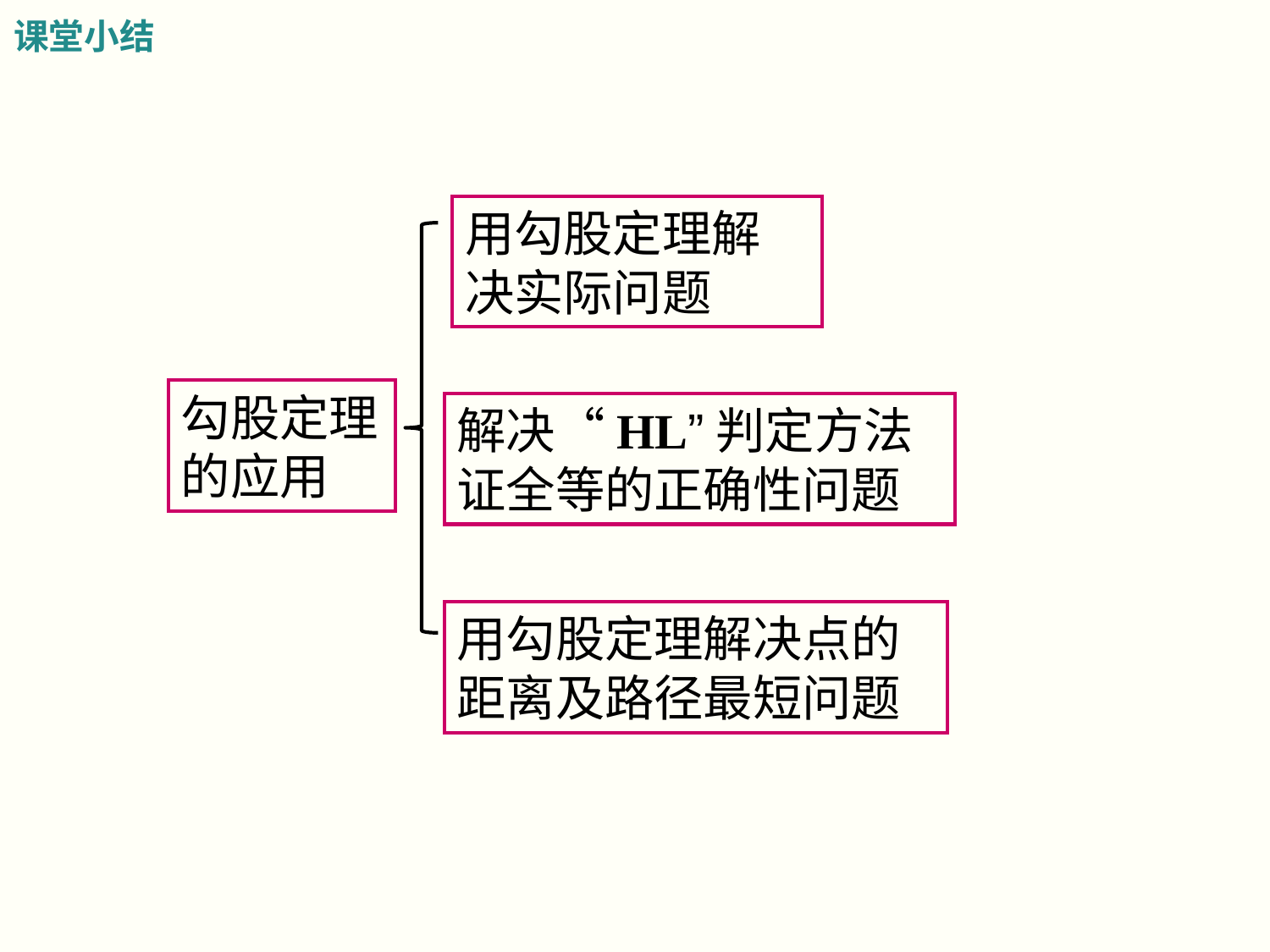

课堂小结
用勾股定理解决实际问题

勾股定理
的应用
解决“HL”判定方法证全等的正确性问题
用勾股定理解决点的距离及路径最短问题